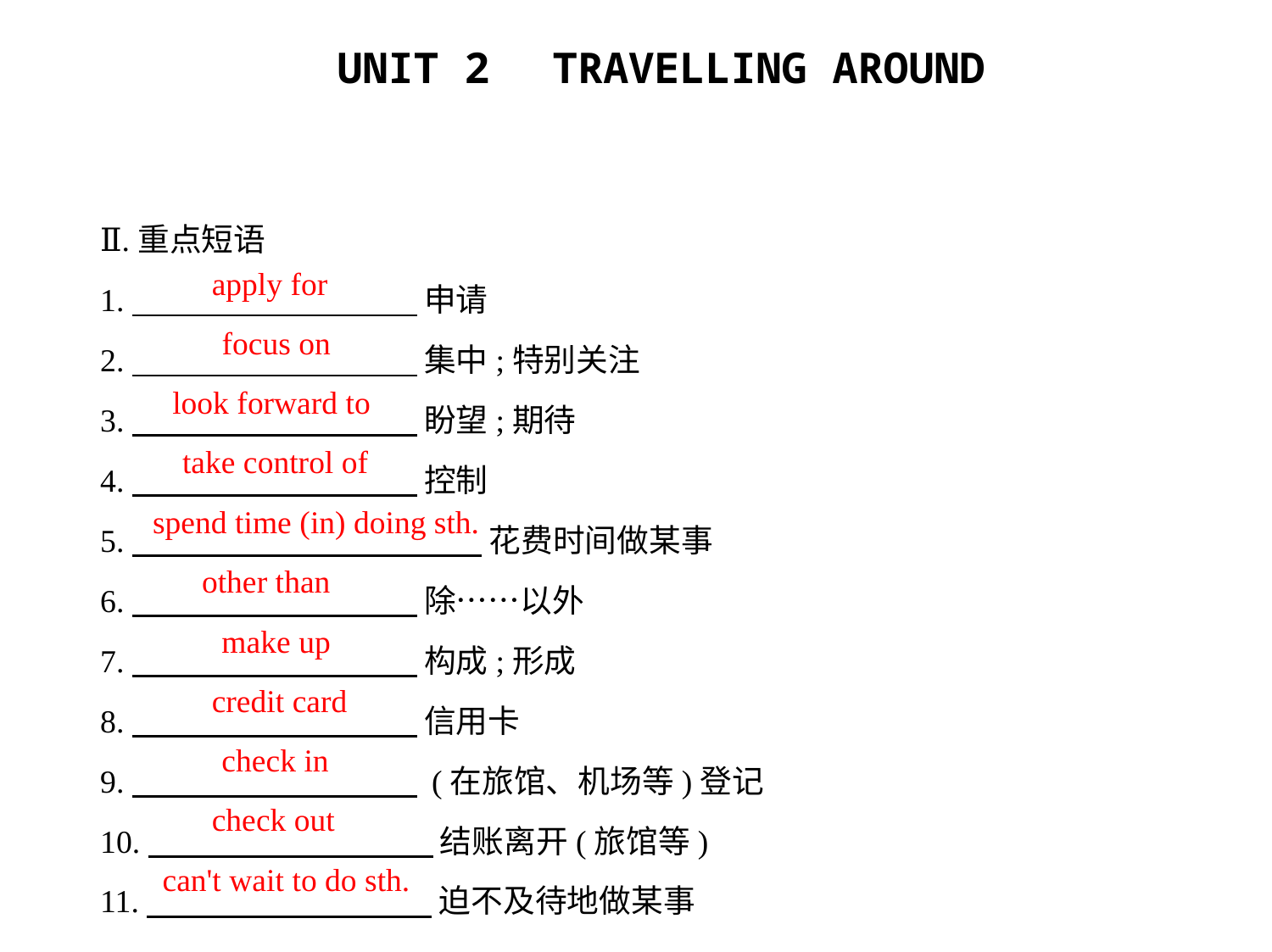

Ⅱ.重点短语
1.　　　　　　　　     申请
2.　　　　　　　　     集中;特别关注
3.　　　　　　　　     盼望;期待
4.　　　　　　　　     控制
5.　　　　　　　         　     花费时间做某事
6.　　　　　　　　     除……以外
7.　　　　　　　　     构成;形成
8.　　　　　　　　     信用卡
9.　　　　　　　　     (在旅馆、机场等)登记
10.　　　　　　　　     结账离开(旅馆等)
11.　　　　　　　　     迫不及待地做某事
apply for
focus on
look forward to
take control of
spend time (in) doing sth.
other than
make up
credit card
check in
check out
can't wait to do sth.